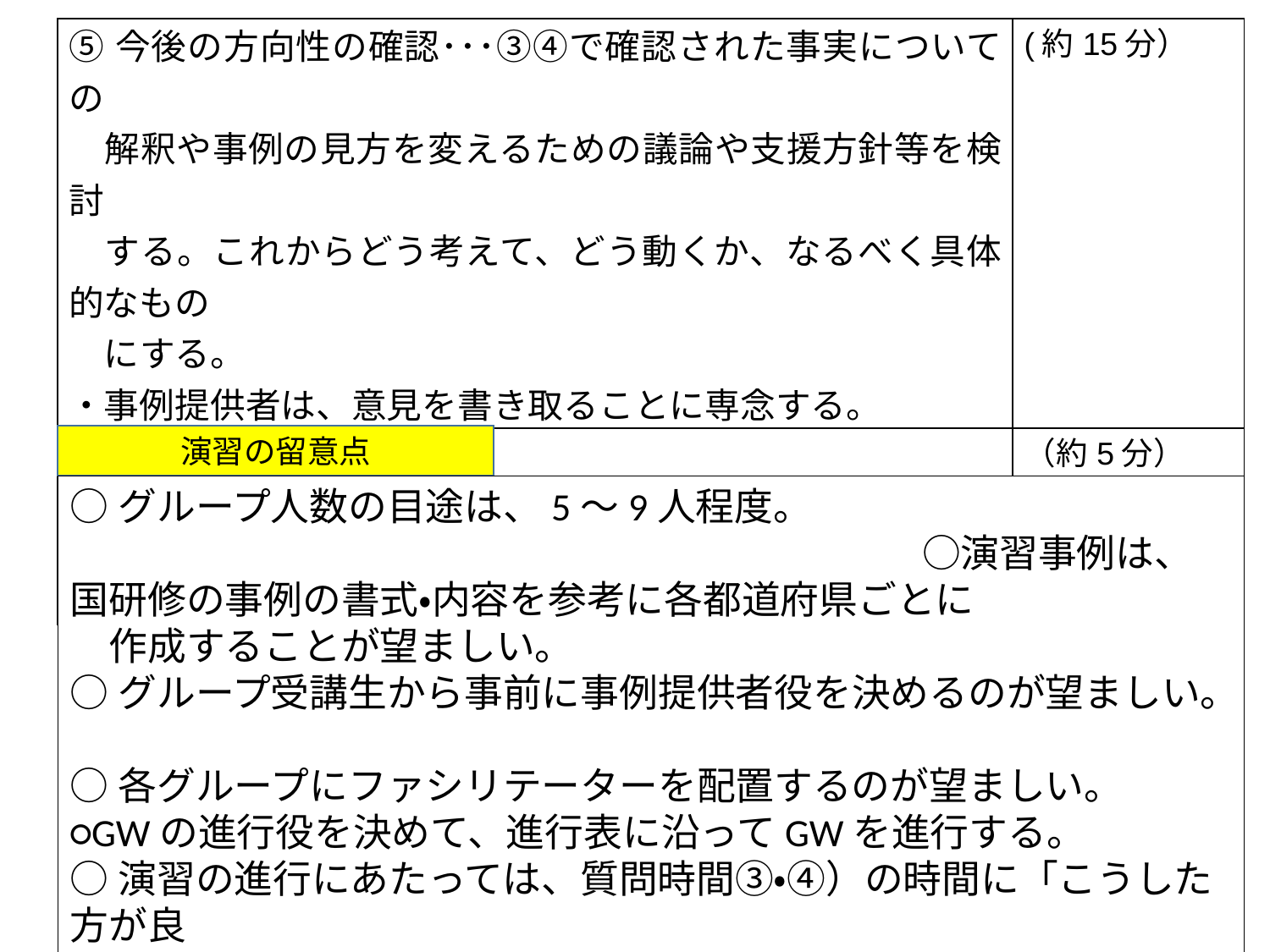

| ⑤今後の方向性の確認･･･③④で確認された事実についての 　解釈や事例の見方を変えるための議論や支援方針等を検討 　する。これからどう考えて、どう動くか、なるべく具体的なもの 　にする。 ・事例提供者は、意見を書き取ることに専念する。 | (約15分） |
| --- | --- |
| ⑥スーパーバイズ　 ※スーパーバイザーとなる人が出席している場合に行う | （約5分） |
| ⑦参加者の感想（研修などで必要な場合） | (約５分） 計６０〜７０分 |
演習の留意点
○グループ人数の目途は、5～9人程度。　　　　　　　　　　　　　　　　　　　　　　　　　　　　　　　　○演習事例は、国研修の事例の書式・内容を参考に各都道府県ごとに
　作成することが望ましい。
○グループ受講生から事前に事例提供者役を決めるのが望ましい。
○各グループにファシリテーターを配置するのが望ましい。
○GWの進行役を決めて、進行表に沿ってGWを進行する。
○演習の進行にあたっては、質問時間③・④）の時間に「こうした方が良
　い」など支援方法について発言をする人もいるので、見立て（アセスメ
　ント）と手立て（プラン⑤）の時間は、はっきり分けるよう留意する。
18